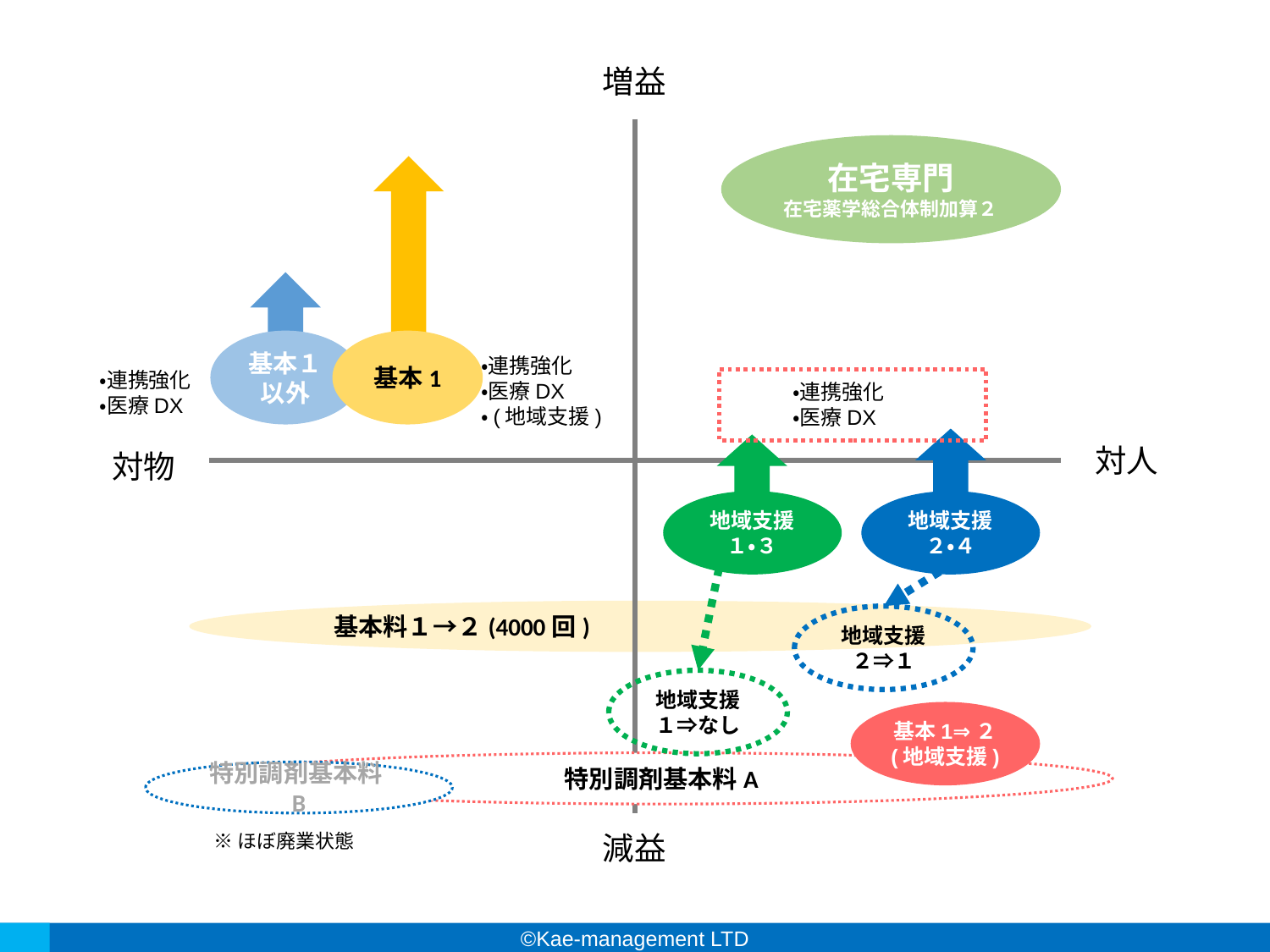

増益
在宅専門
在宅薬学総合体制加算２

基本１以外
基本1
・連携強化
・医療DX
・(地域支援)
・連携強化
・医療DX

・連携強化
・医療DX

対人
対物
地域支援２・４
地域支援１・３
基本料１→２(4000回)
地域支援２⇒１
地域支援１⇒なし
基本1⇒２
(地域支援)
特別調剤基本料A
特別調剤基本料B
※ほぼ廃業状態
減益